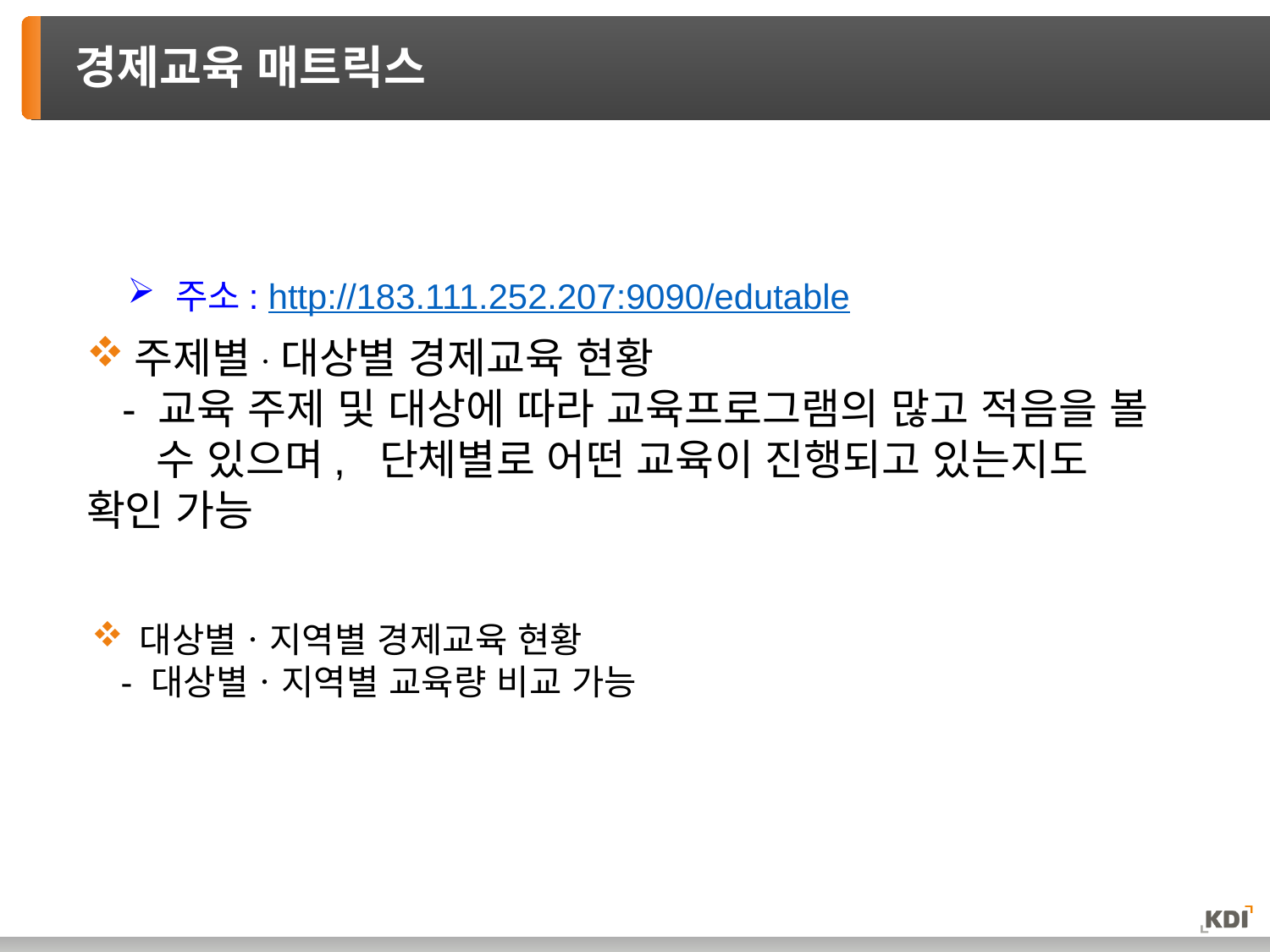

# 경제교육 매트릭스
주소: http://183.111.252.207:9090/edutable

주제별ㆍ대상별 경제교육 현황
   - 교육 주제 및 대상에 따라 교육프로그램의 많고 적음을 볼
     수 있으며,  단체별로 어떤 교육이 진행되고 있는지도 확인 가능

대상별ㆍ지역별 경제교육 현황
   - 대상별ㆍ지역별 교육량 비교 가능